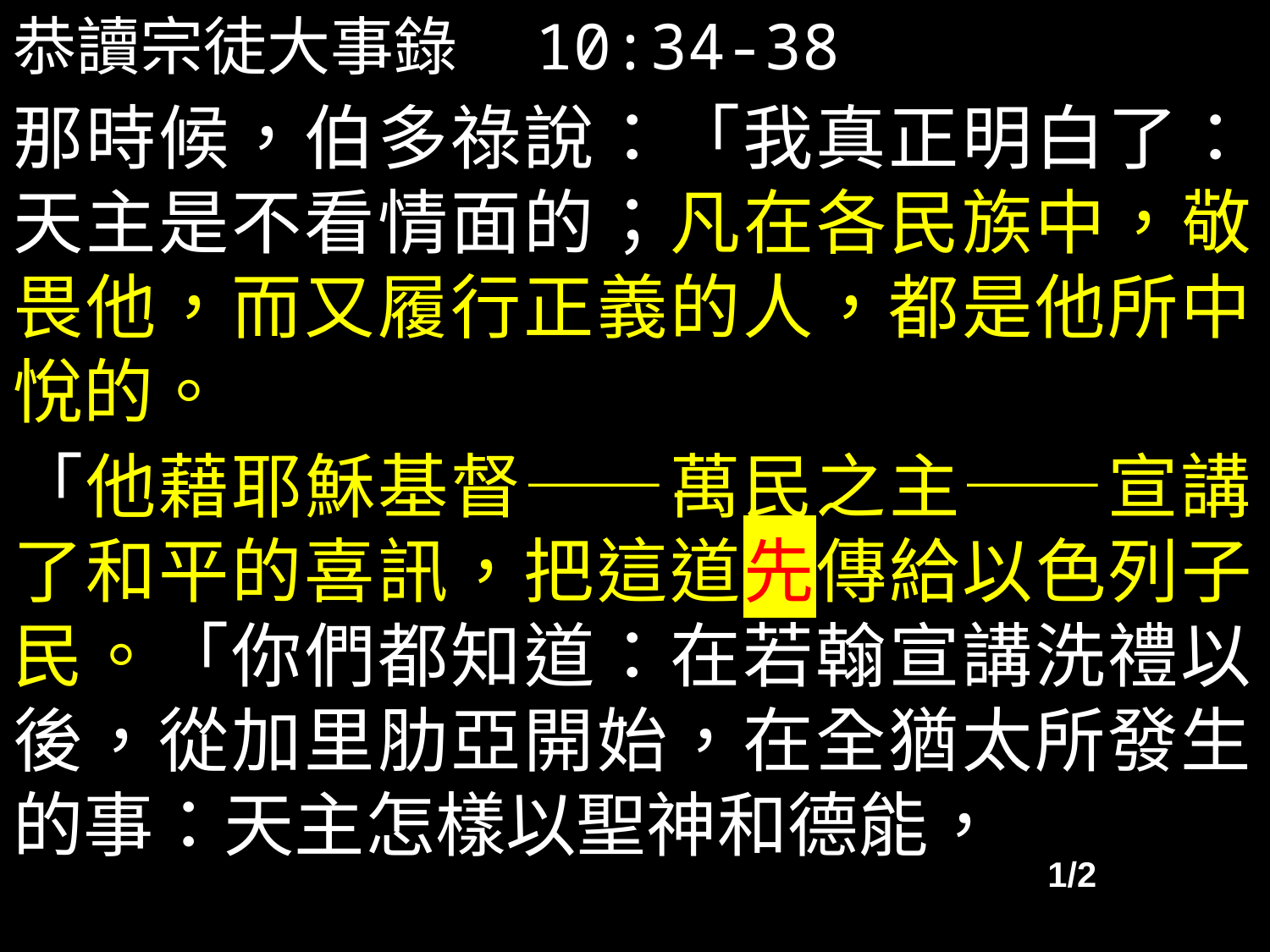

恭讀宗徒大事錄　10:34-38
那時候，伯多祿說：「我真正明白了：天主是不看情面的；凡在各民族中，敬畏他，而又履行正義的人，都是他所中悅的。
「他藉耶穌基督——萬民之主——宣講了和平的喜訊，把這道先傳給以色列子民。「你們都知道：在若翰宣講洗禮以後，從加里肋亞開始，在全猶太所發生的事：天主怎樣以聖神和德能，
1/2